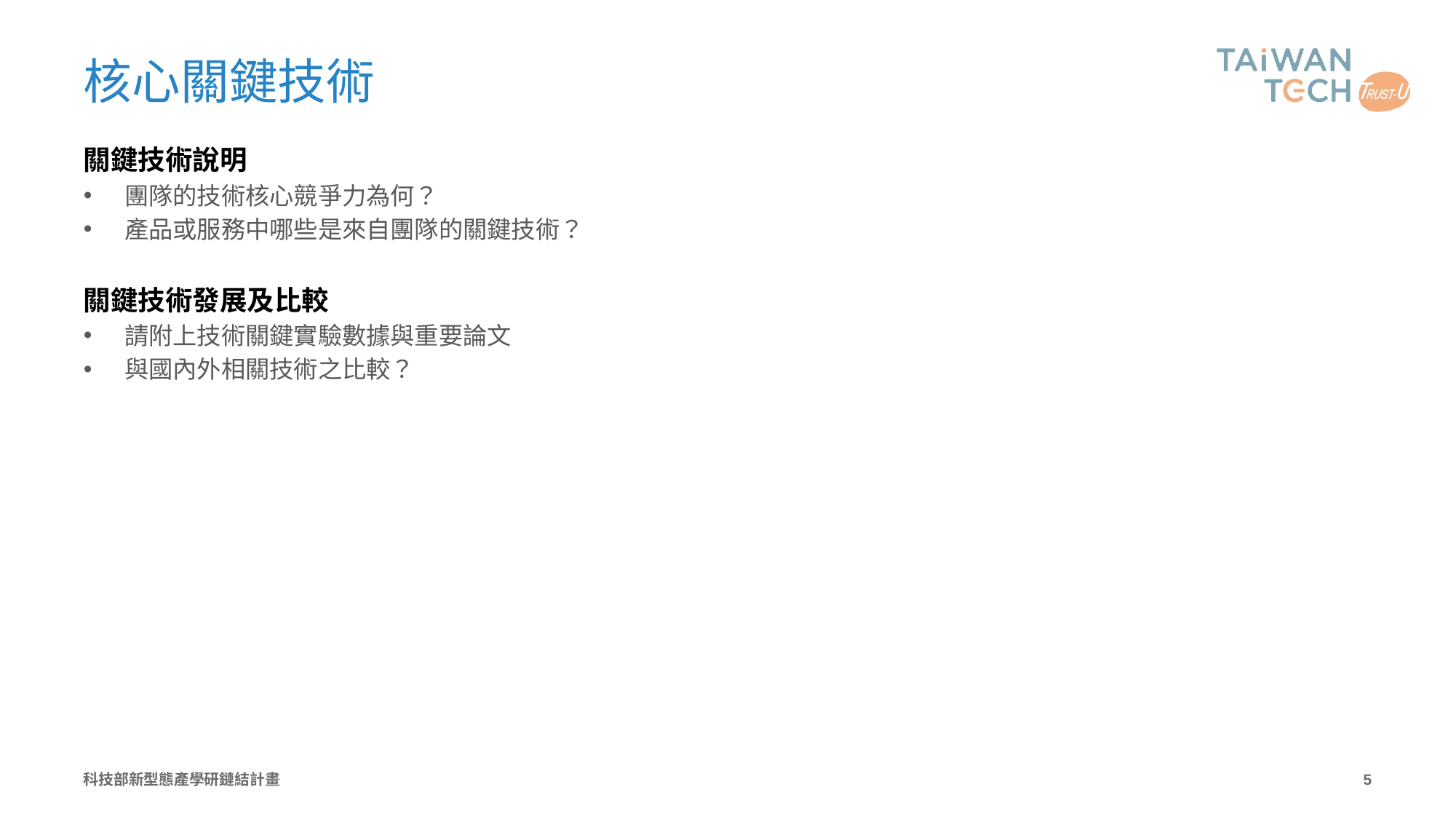

# 核心關鍵技術
關鍵技術說明
團隊的技術核心競爭力為何？
產品或服務中哪些是來自團隊的關鍵技術？

關鍵技術發展及比較
請附上技術關鍵實驗數據與重要論文
與國內外相關技術之比較？
科技部新型態產學研鏈結計畫
5